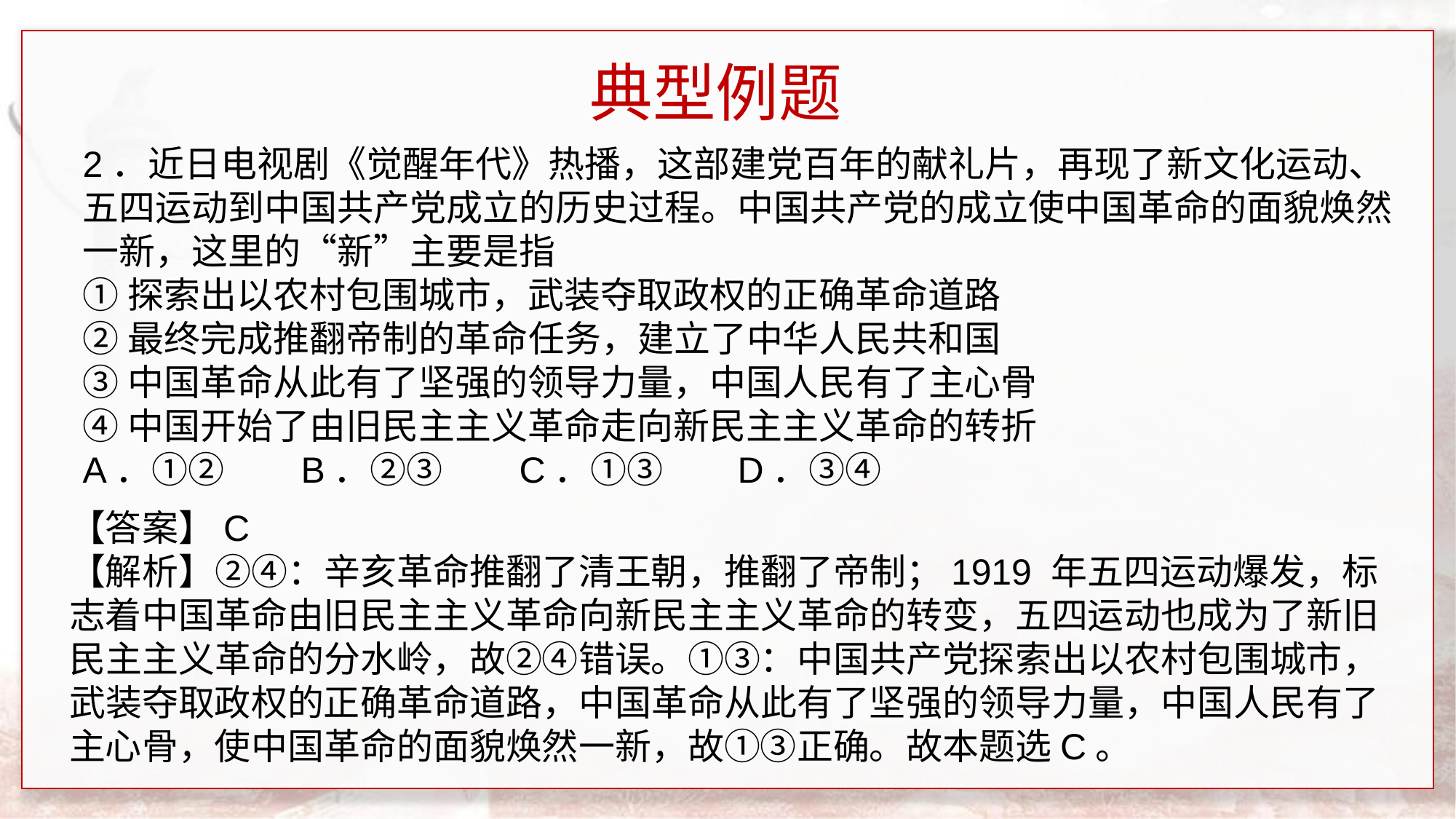

典型例题
2．近日电视剧《觉醒年代》热播，这部建党百年的献礼片，再现了新文化运动、五四运动到中国共产党成立的历史过程。中国共产党的成立使中国革命的面貌焕然一新，这里的“新”主要是指
①探索出以农村包围城市，武装夺取政权的正确革命道路
②最终完成推翻帝制的革命任务，建立了中华人民共和国
③中国革命从此有了坚强的领导力量，中国人民有了主心骨
④中国开始了由旧民主主义革命走向新民主主义革命的转折
A．①②	B．②③	C．①③	D．③④
【答案】C
【解析】②④：辛亥革命推翻了清王朝，推翻了帝制；1919 年五四运动爆发，标志着中国革命由旧民主主义革命向新民主主义革命的转变，五四运动也成为了新旧民主主义革命的分水岭，故②④错误。①③：中国共产党探索出以农村包围城市，武装夺取政权的正确革命道路，中国革命从此有了坚强的领导力量，中国人民有了主心骨，使中国革命的面貌焕然一新，故①③正确。故本题选C。